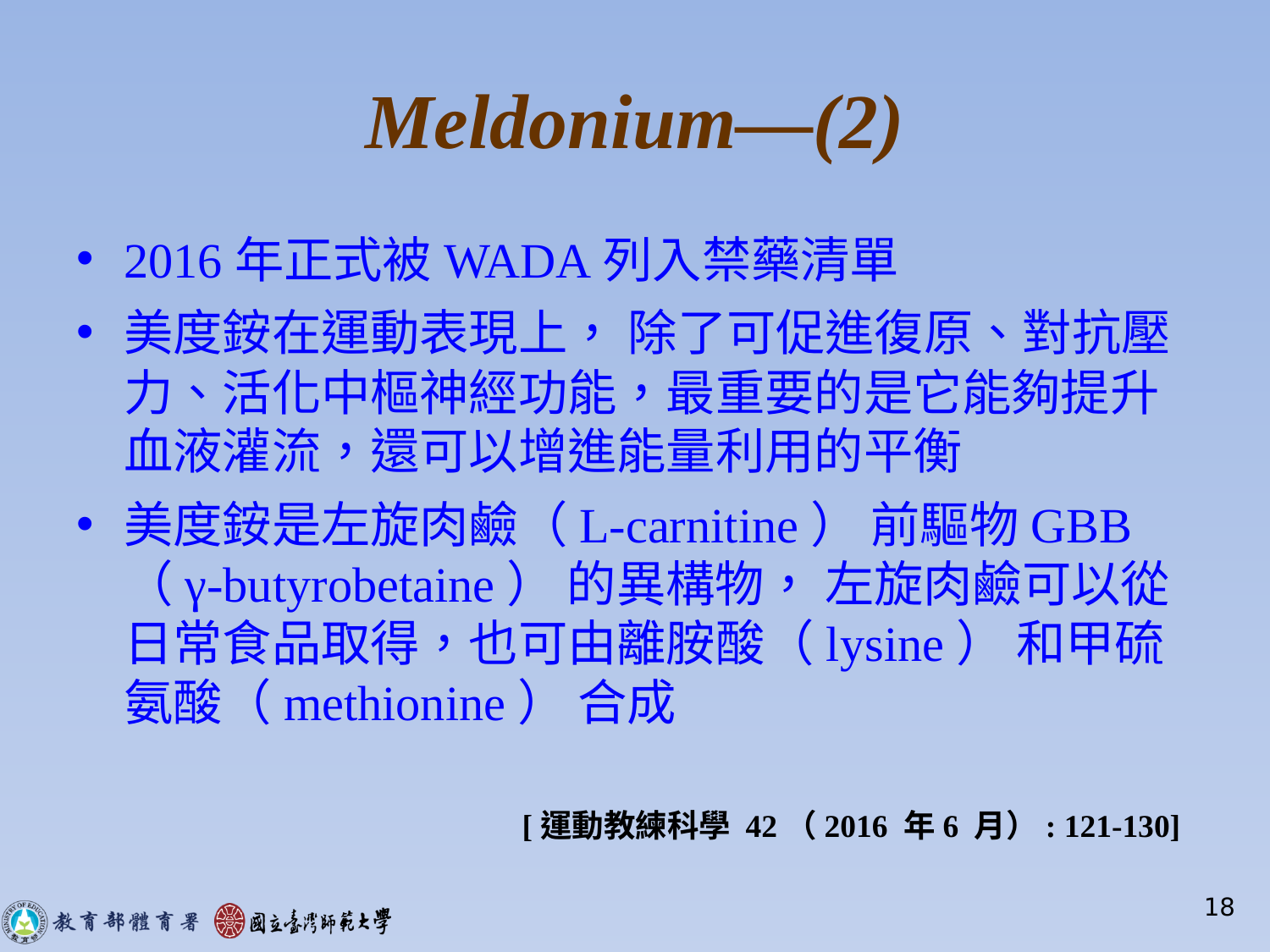

# Meldonium—(2)
2016年正式被WADA列入禁藥清單
美度銨在運動表現上， 除了可促進復原、對抗壓力、活化中樞神經功能，最重要的是它能夠提升血液灌流，還可以增進能量利用的平衡
美度銨是左旋肉鹼（L-carnitine） 前驅物GBB（γ-butyrobetaine） 的異構物， 左旋肉鹼可以從日常食品取得，也可由離胺酸（lysine） 和甲硫氨酸（methionine） 合成

[運動教練科學 42（2016 年6 月）: 121-130]
18